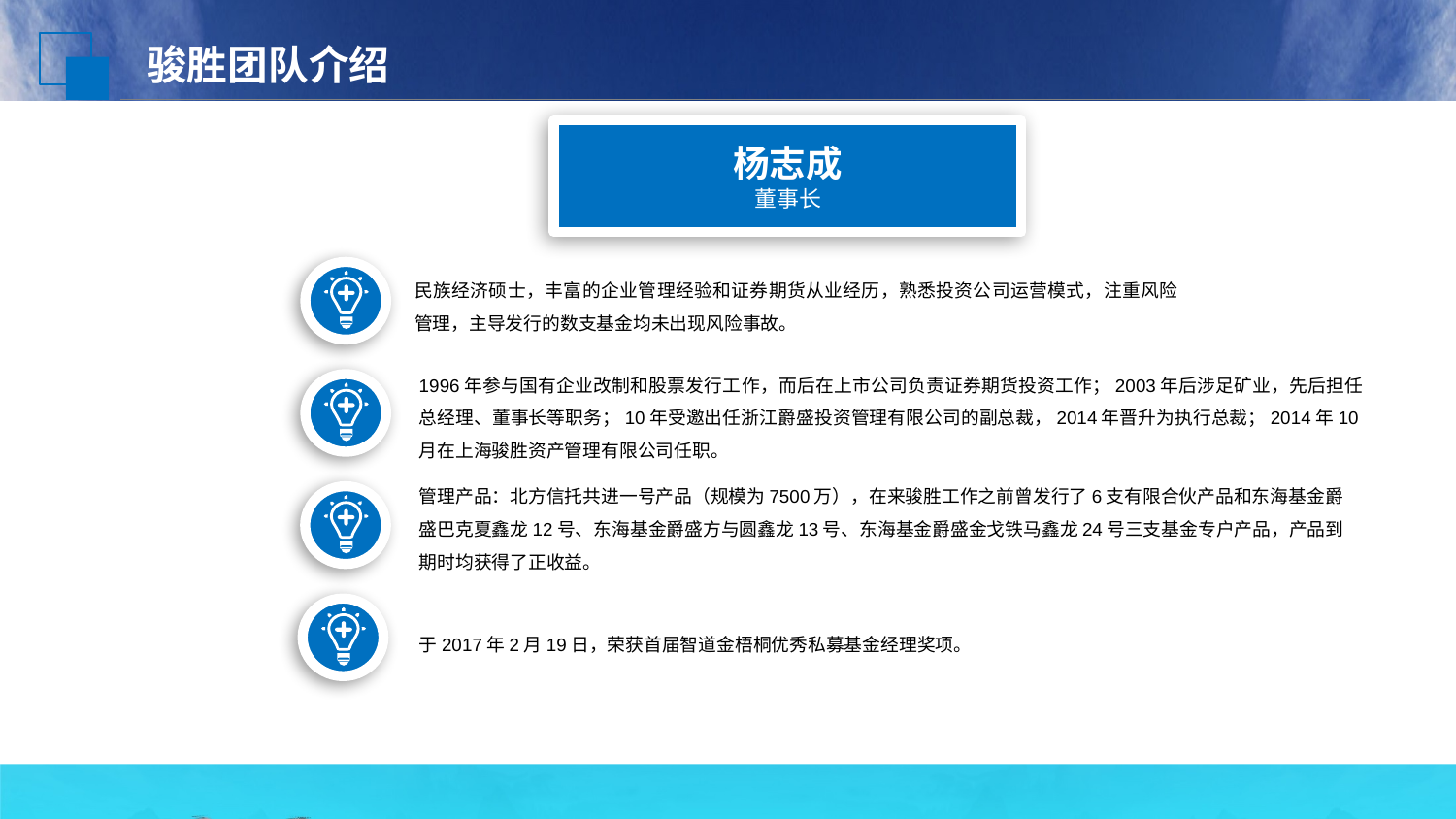

骏胜团队介绍
杨志成
董事长

民族经济硕士，丰富的企业管理经验和证券期货从业经历，熟悉投资公司运营模式，注重风险管理，主导发行的数支基金均未出现风险事故。
1996年参与国有企业改制和股票发行工作，而后在上市公司负责证券期货投资工作；2003年后涉足矿业，先后担任总经理、董事长等职务；10年受邀出任浙江爵盛投资管理有限公司的副总裁，2014年晋升为执行总裁；2014年10月在上海骏胜资产管理有限公司任职。

管理产品：北方信托共进一号产品（规模为7500万），在来骏胜工作之前曾发行了6支有限合伙产品和东海基金爵盛巴克夏鑫龙12号、东海基金爵盛方与圆鑫龙13号、东海基金爵盛金戈铁马鑫龙24号三支基金专户产品，产品到期时均获得了正收益。

于2017年2月19日，荣获首届智道金梧桐优秀私募基金经理奖项。